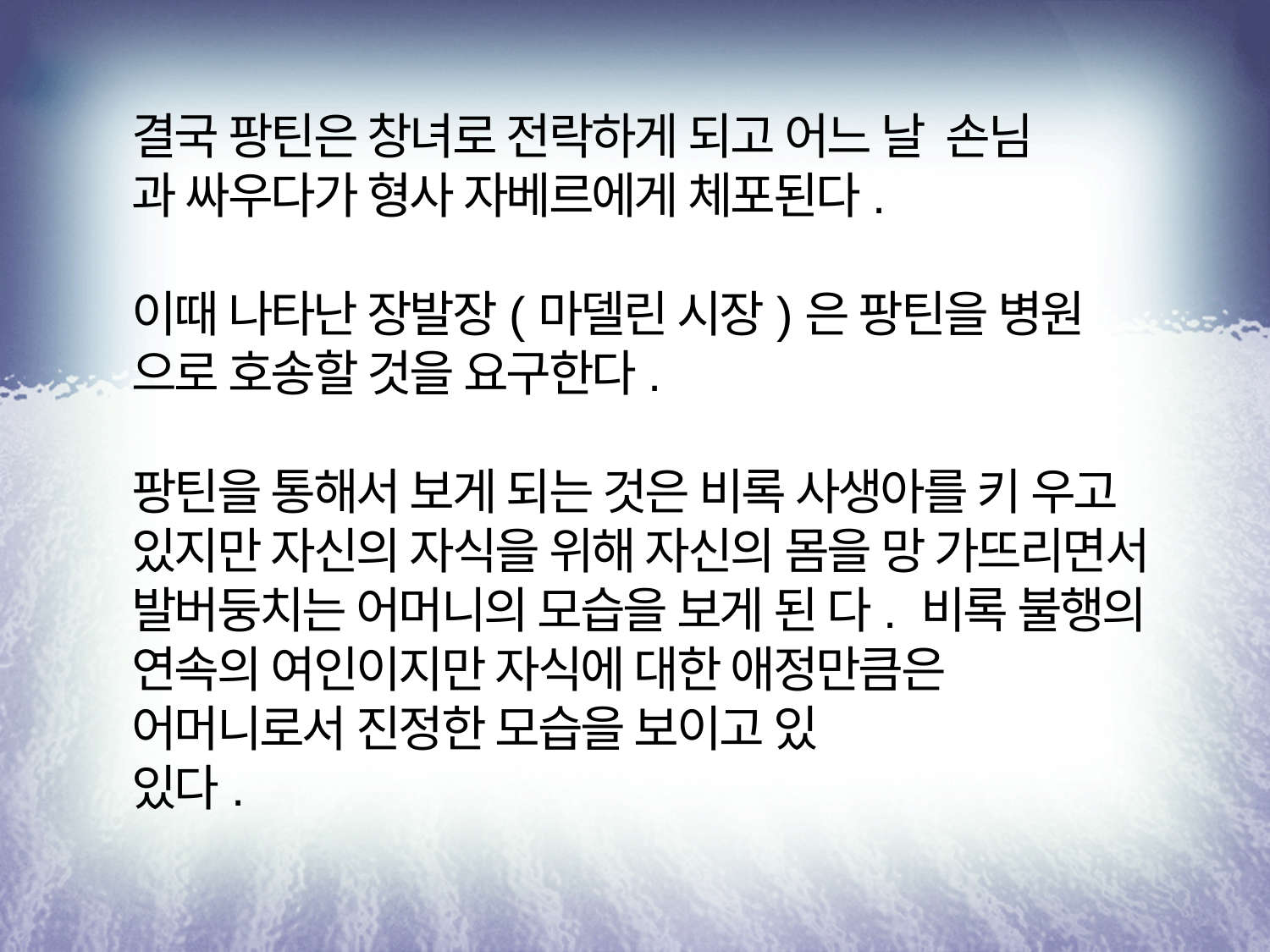

결국 팡틴은 창녀로 전락하게 되고 어느 날  손님
과 싸우다가 형사 자베르에게 체포된다.

이때 나타난 장발장(마델린 시장)은 팡틴을 병원
으로 호송할 것을 요구한다.

팡틴을 통해서 보게 되는 것은 비록 사생아를 키 우고 있지만 자신의 자식을 위해 자신의 몸을 망 가뜨리면서 발버둥치는 어머니의 모습을 보게 된 다. 비록 불행의 연속의 여인이지만 자식에 대한 애정만큼은 어머니로서 진정한 모습을 보이고 있
있다.